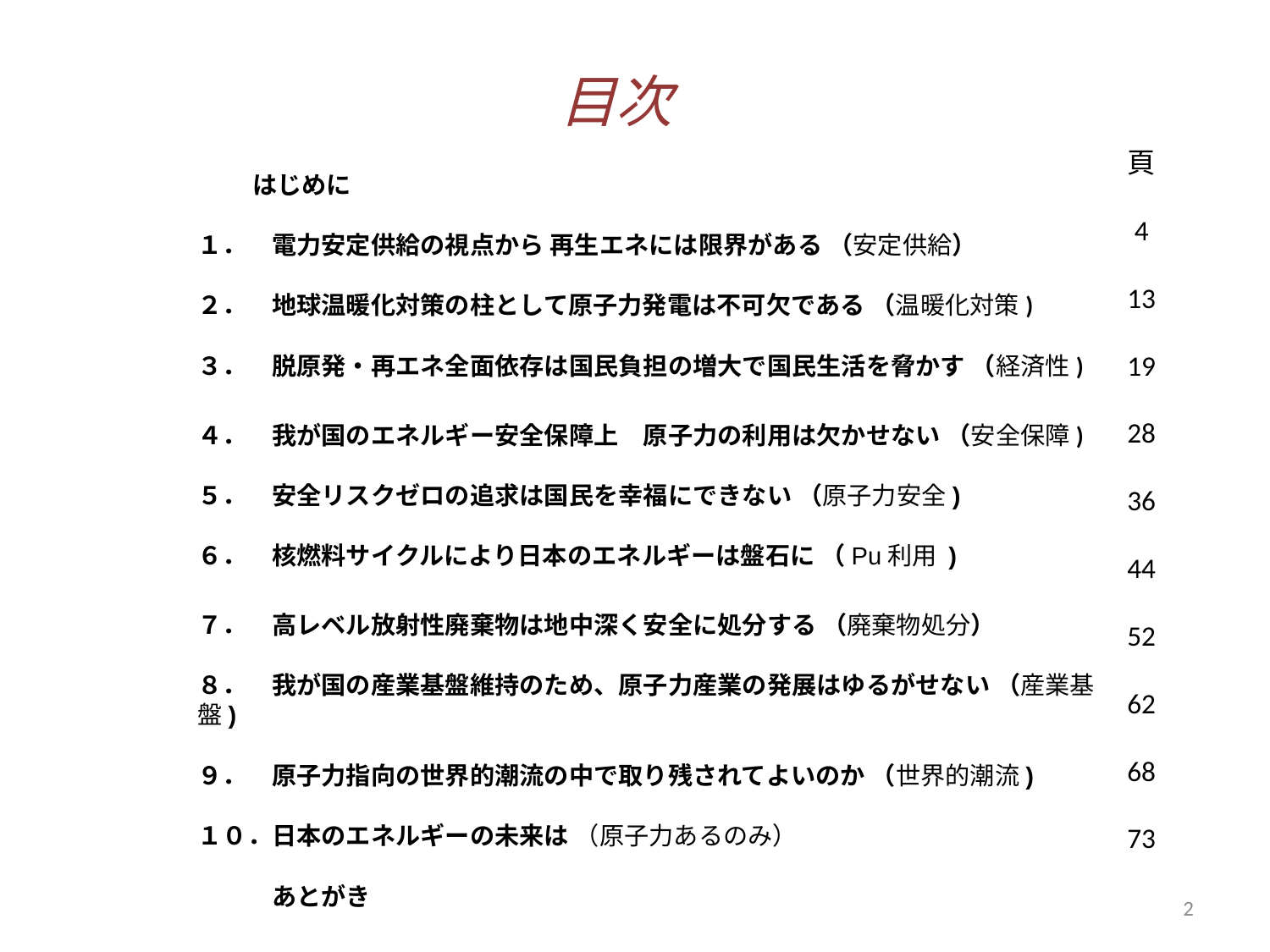

# 目次
頁

4

13

19

28

36

44

52

62

68

73
　　           はじめに

１．　電力安定供給の視点から 再生エネには限界がある （安定供給）

２．　地球温暖化対策の柱として原子力発電は不可欠である （温暖化対策)

３．　脱原発・再エネ全面依存は国民負担の増大で国民生活を脅かす （経済性)

４．　我が国のエネルギー安全保障上　原子力の利用は欠かせない （安全保障)

５．　安全リスクゼロの追求は国民を幸福にできない （原子力安全)

６．　核燃料サイクルにより日本のエネルギーは盤石に （Pu利用 )

７．　高レベル放射性廃棄物は地中深く安全に処分する （廃棄物処分）

８．　我が国の産業基盤維持のため、原子力産業の発展はゆるがせない （産業基盤)

９．　原子力指向の世界的潮流の中で取り残されてよいのか （世界的潮流)

１０．日本のエネルギーの未来は （原子力あるのみ）

　　　あとがき

2